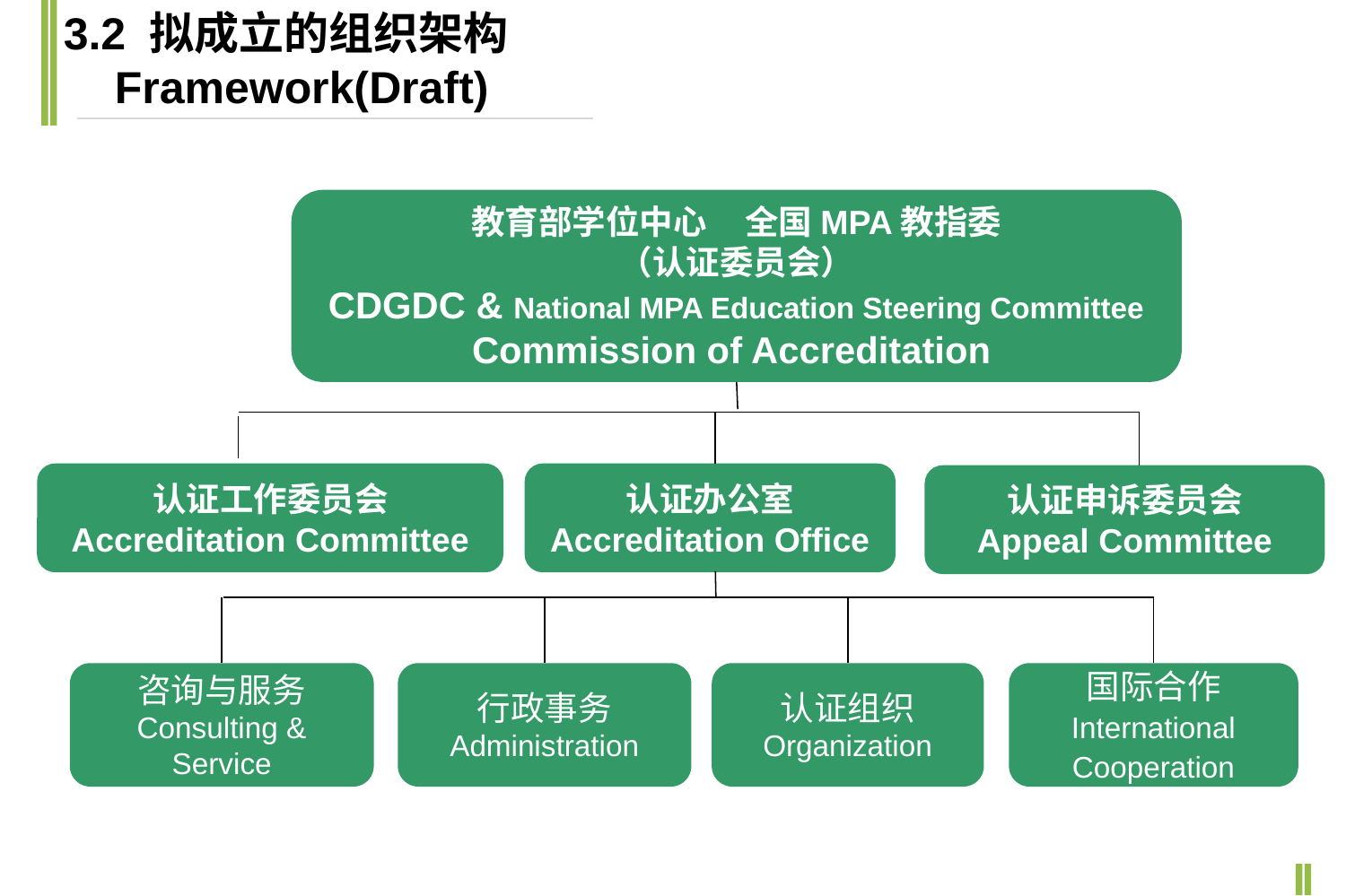

3.2 拟成立的组织架构
    Framework(Draft)
教育部学位中心     全国MPA教指委
（认证委员会）
CDGDC & National MPA Education Steering Committee
Commission of Accreditation
认证工作委员会
Accreditation Committee
认证办公室
Accreditation Office
认证申诉委员会
Appeal Committee
咨询与服务
Consulting & Service
行政事务
Administration
认证组织
Organization
国际合作
International Cooperation